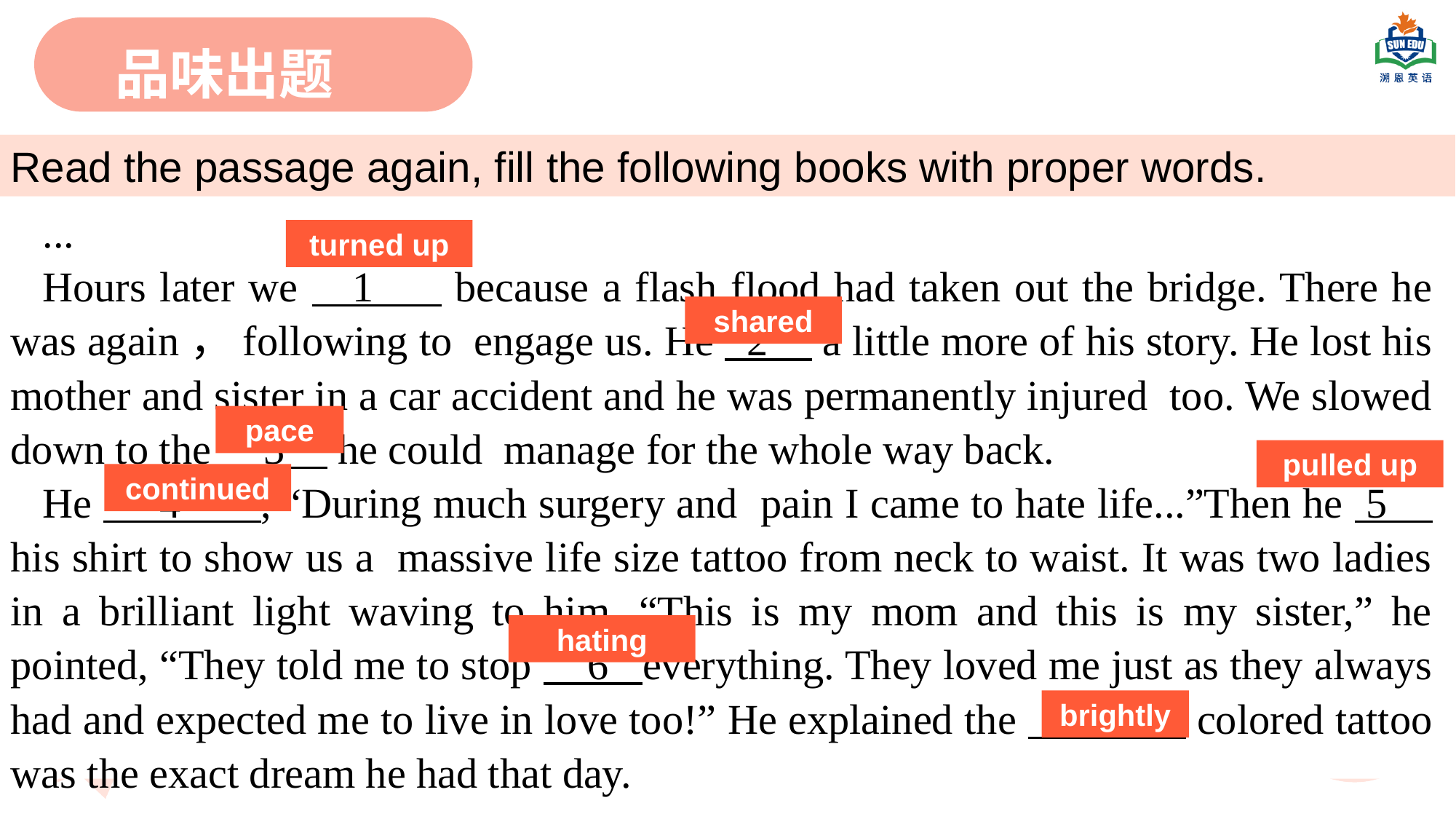

品味出题
Read the passage again, fill the following books with proper words.
...
Hours later we    1      because a flash flood had taken out the bridge. There he was again，following to  engage us. He   2     a little more of his story. He lost his mother and sister in a car accident and he was permanently injured  too. We slowed down to the     3     he could  manage for the whole way back.
He      4       , “During much surgery and  pain I came to hate life...”Then he  5     his shirt to show us a  massive life size tattoo from neck to waist. It was two ladies in a brilliant light waving to him. “This is my mom and this is my sister,” he pointed, “They told me to stop     6   everything. They loved me just as they always had and expected me to live in love too!” He explained the      7        colored tattoo was the exact dream he had that day.

turned up
shared
pace
pulled up
continued
hating
brightly